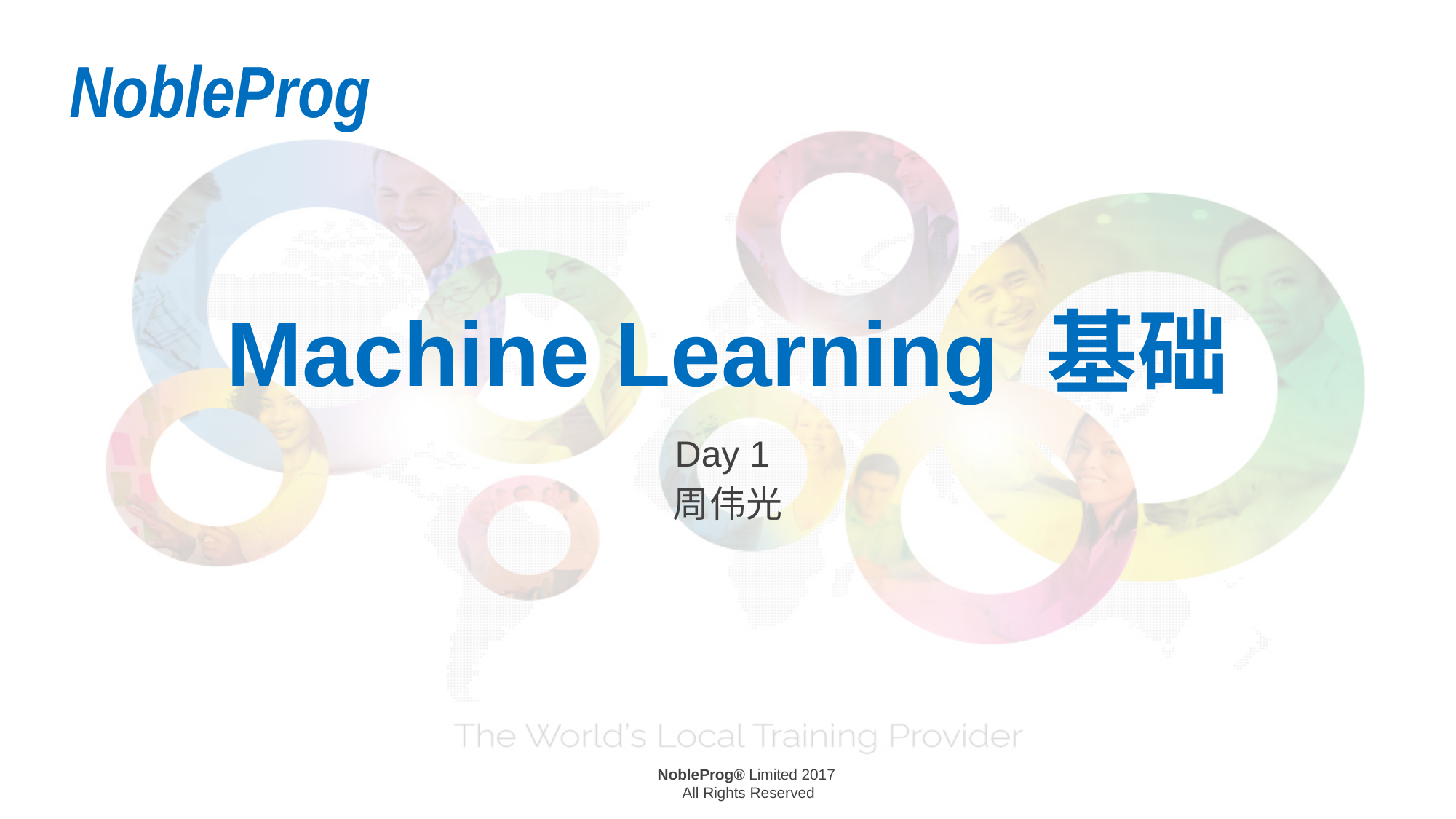

# Machine Learning 基础
Day 1
周伟光